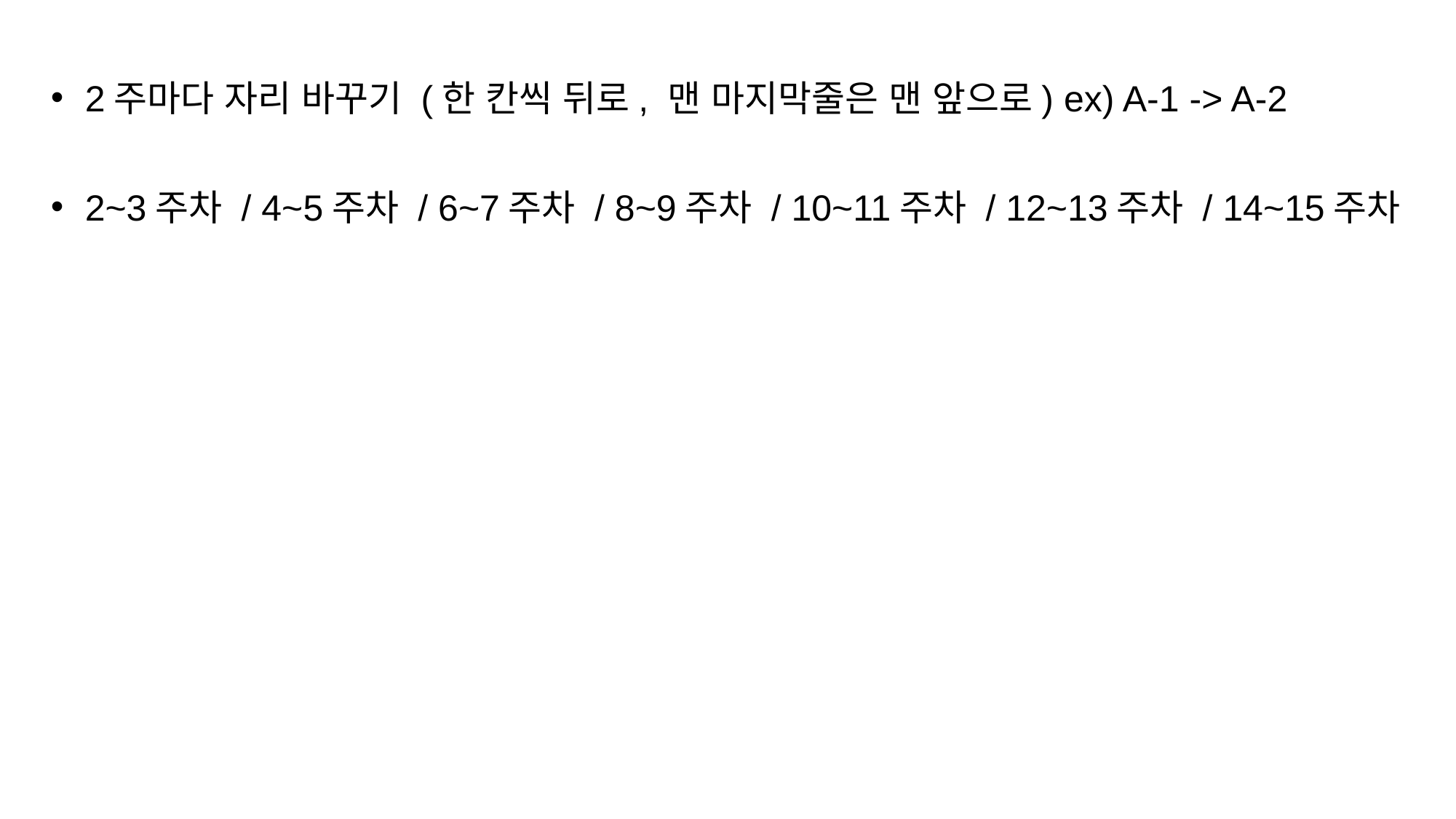

2주마다 자리 바꾸기 (한 칸씩 뒤로, 맨 마지막줄은 맨 앞으로) ex) A-1 -> A-2

2~3주차 / 4~5주차 / 6~7주차 / 8~9주차 / 10~11주차 / 12~13주차 / 14~15주차